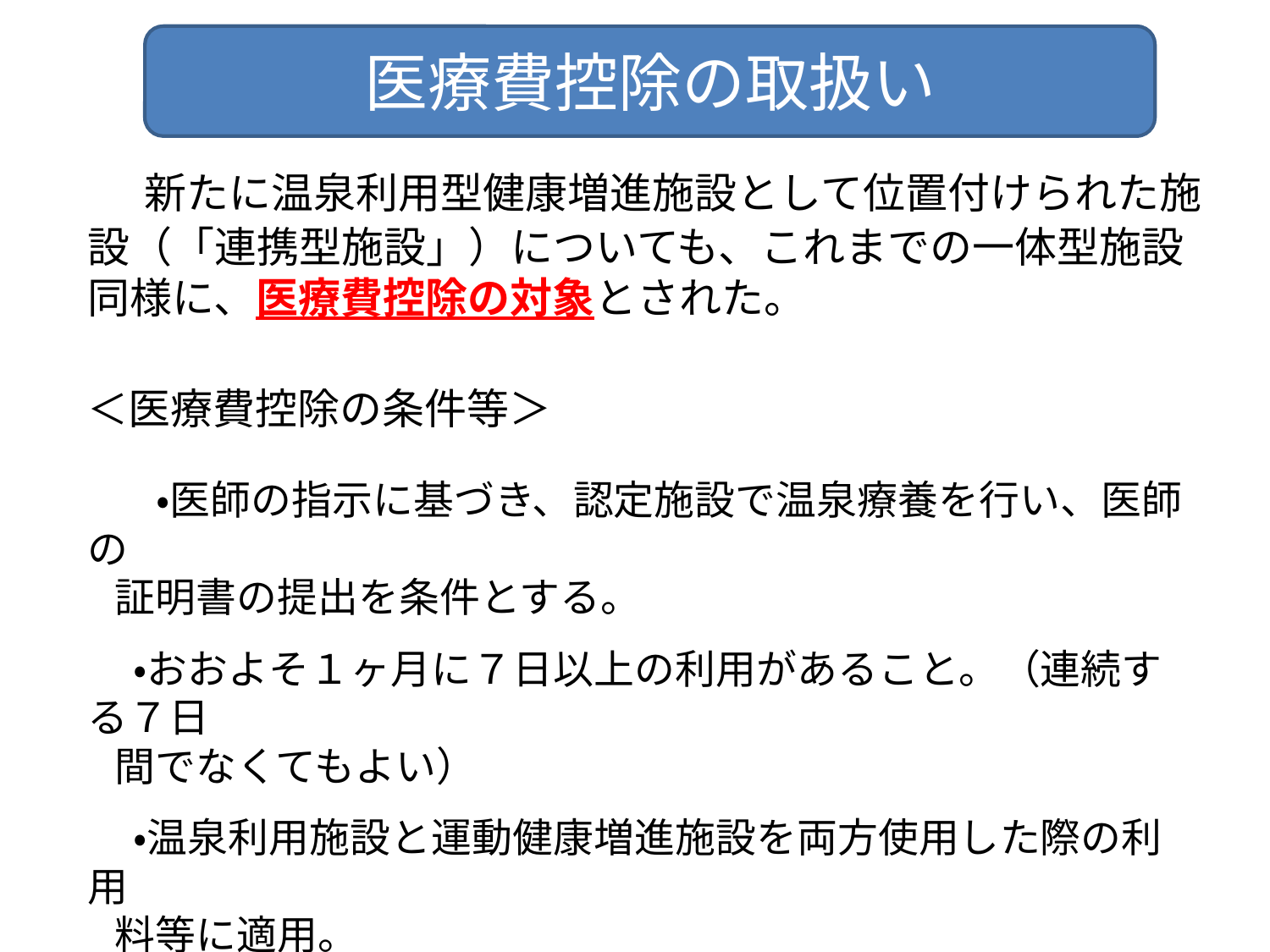

医療費控除の取扱い
　新たに温泉利用型健康増進施設として位置付けられた施設（「連携型施設」）についても、これまでの一体型施設同様に、医療費控除の対象とされた。

＜医療費控除の条件等＞

  　・医師の指示に基づき、認定施設で温泉療養を行い、医師 の
   証明書の提出を条件とする。

    ・おおよそ１ヶ月に７日以上の利用があること。（連続する７日
   間でなくてもよい）

    ・温泉利用施設と運動健康増進施設を両方使用した際の利用
   料等に適用。
　　 ※運動施設のみの利用は医療費控除の対象外